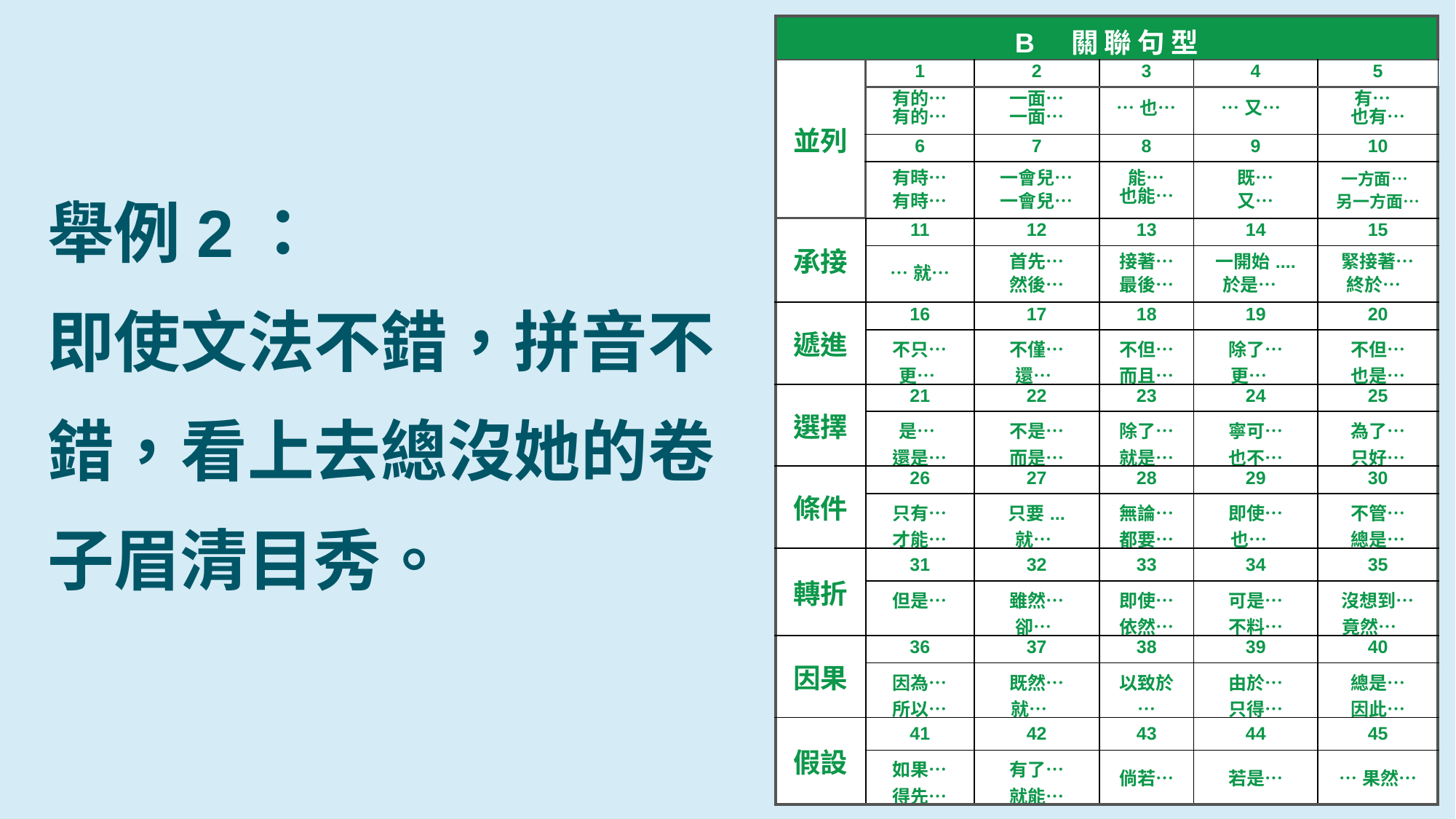

| B 關 聯 句 型 |  |  |  |  |  |
| --- | --- | --- | --- | --- | --- |
| 並列 | 1 | 2 | 3 | 4 | 5 |
| 並列 | 有的… 有的… | 一面… 一面… | …也… | …又… | 有… 也有… |
|  | 6 | 7 | 8 | 9 | 10 |
|  | 有時… 有時… | 一會兒… 一會兒… | 能… 也能… | 既… 又… | 一方面… 另一方面… |
| 承接 | 11 | 12 | 13 | 14 | 15 |
| 承接 | …就… | 首先… 然後… | 接著… 最後… | 一開始.... 於是… | 緊接著… 終於… |
| 遞進 | 16 | 17 | 18 | 19 | 20 |
| 遞進 | 不只… 更… | 不僅… 還… | 不但… 而且… | 除了… 更… | 不但… 也是… |
| 選擇 | 21 | 22 | 23 | 24 | 25 |
| 選擇 | 是… 還是… | 不是… 而是… | 除了… 就是… | 寧可… 也不… | 為了… 只好… |
| 條件 | 26 | 27 | 28 | 29 | 30 |
| 條件 | 只有… 才能… | 只要... 就… | 無論… 都要… | 即使… 也… | 不管… 總是… |
| 轉折 | 31 | 32 | 33 | 34 | 35 |
| 轉折 | 但是… | 雖然… 卻… | 即使… 依然… | 可是… 不料… | 沒想到… 竟然… |
| 因果 | 36 | 37 | 38 | 39 | 40 |
| 因果 | 因為… 所以… | 既然… 就… | 以致於… | 由於… 只得… | 總是… 因此… |
| 假設 | 41 | 42 | 43 | 44 | 45 |
| 假設 | 如果… 得先… | 有了… 就能… | 倘若… | 若是… | …果然… |
舉例2：
即使文法不錯，拼音不錯，看上去總沒她的卷子眉清目秀。